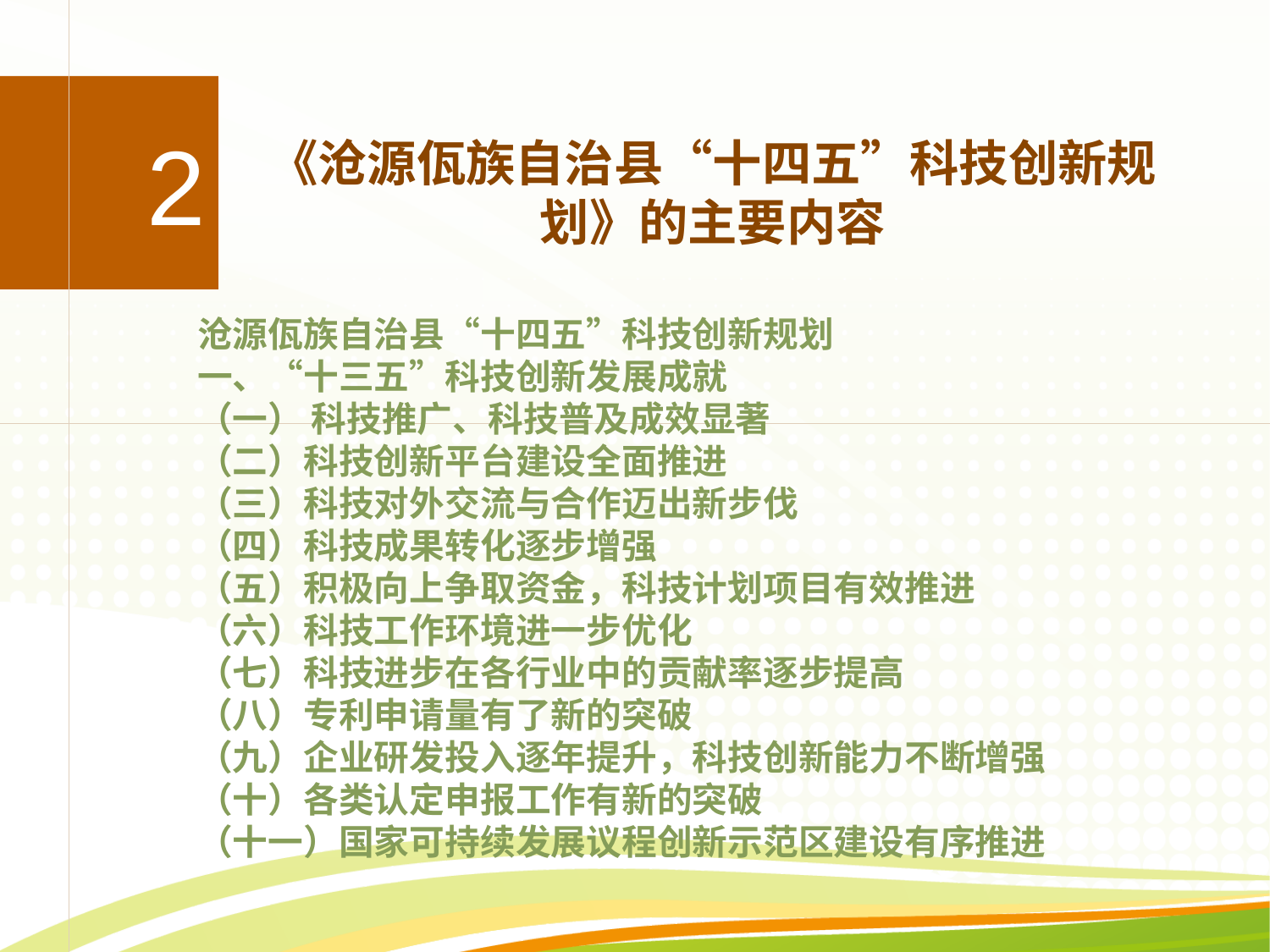

2
《沧源佤族自治县“十四五”科技创新规划》的主要内容
沧源佤族自治县“十四五”科技创新规划
一、“十三五”科技创新发展成就
（一） 科技推广、科技普及成效显著
（二）科技创新平台建设全面推进
（三）科技对外交流与合作迈出新步伐
（四）科技成果转化逐步增强
（五）积极向上争取资金，科技计划项目有效推进
（六）科技工作环境进一步优化
（七）科技进步在各行业中的贡献率逐步提高
（八）专利申请量有了新的突破
（九）企业研发投入逐年提升，科技创新能力不断增强
（十）各类认定申报工作有新的突破
（十一）国家可持续发展议程创新示范区建设有序推进